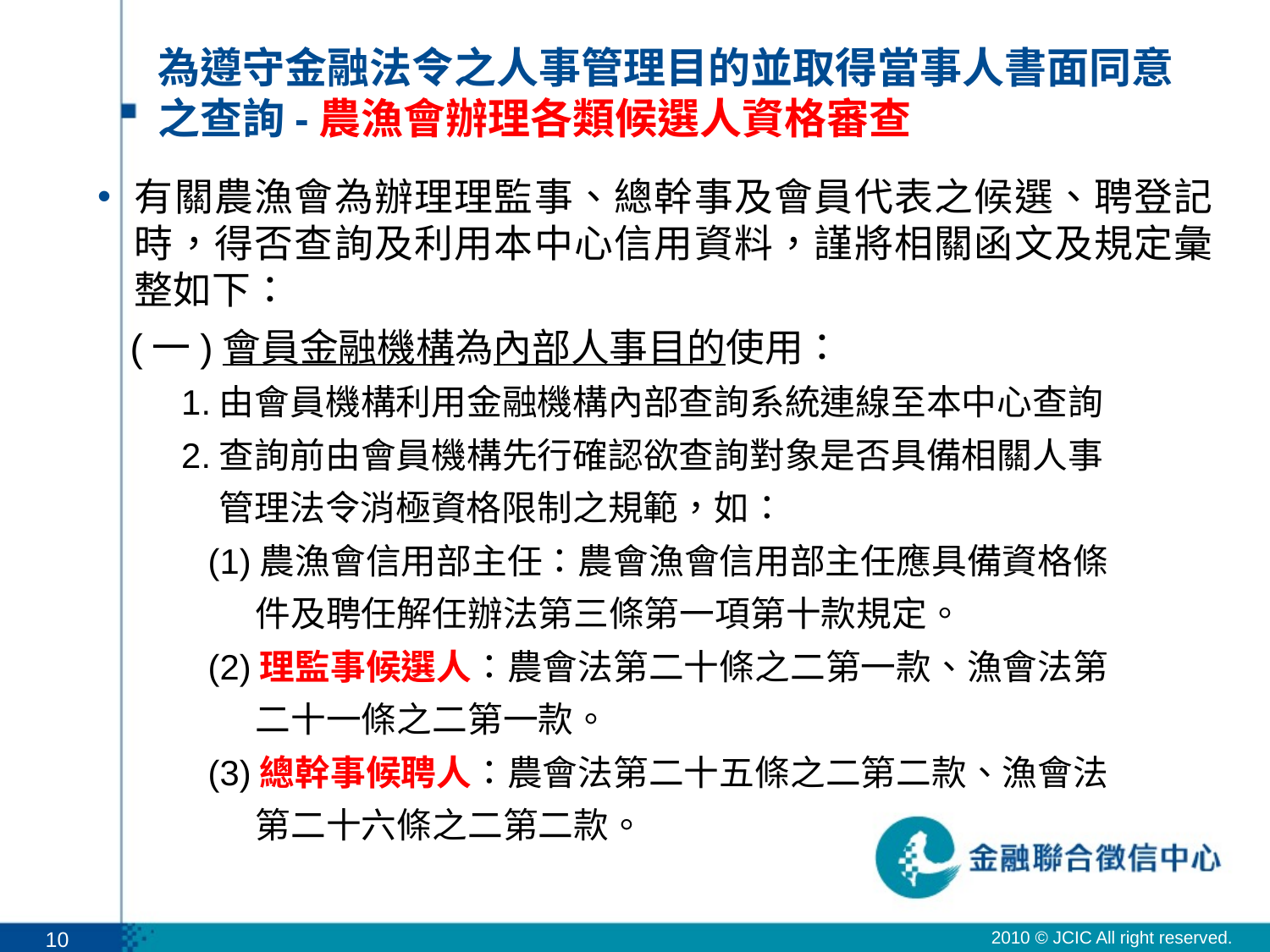

# 為遵守金融法令之人事管理目的並取得當事人書面同意之查詢-農漁會辦理各類候選人資格審查
有關農漁會為辦理理監事、總幹事及會員代表之候選、聘登記時，得否查詢及利用本中心信用資料，謹將相關函文及規定彙整如下：
   (一)會員金融機構為內部人事目的使用：
      1.由會員機構利用金融機構內部查詢系統連線至本中心查詢
      2.查詢前由會員機構先行確認欲查詢對象是否具備相關人事
         管理法令消極資格限制之規範，如：
     (1)農漁會信用部主任：農會漁會信用部主任應具備資格條
         件及聘任解任辦法第三條第一項第十款規定。
     (2)理監事候選人：農會法第二十條之二第一款、漁會法第
         二十一條之二第一款。
     (3)總幹事候聘人：農會法第二十五條之二第二款、漁會法
         第二十六條之二第二款。

10